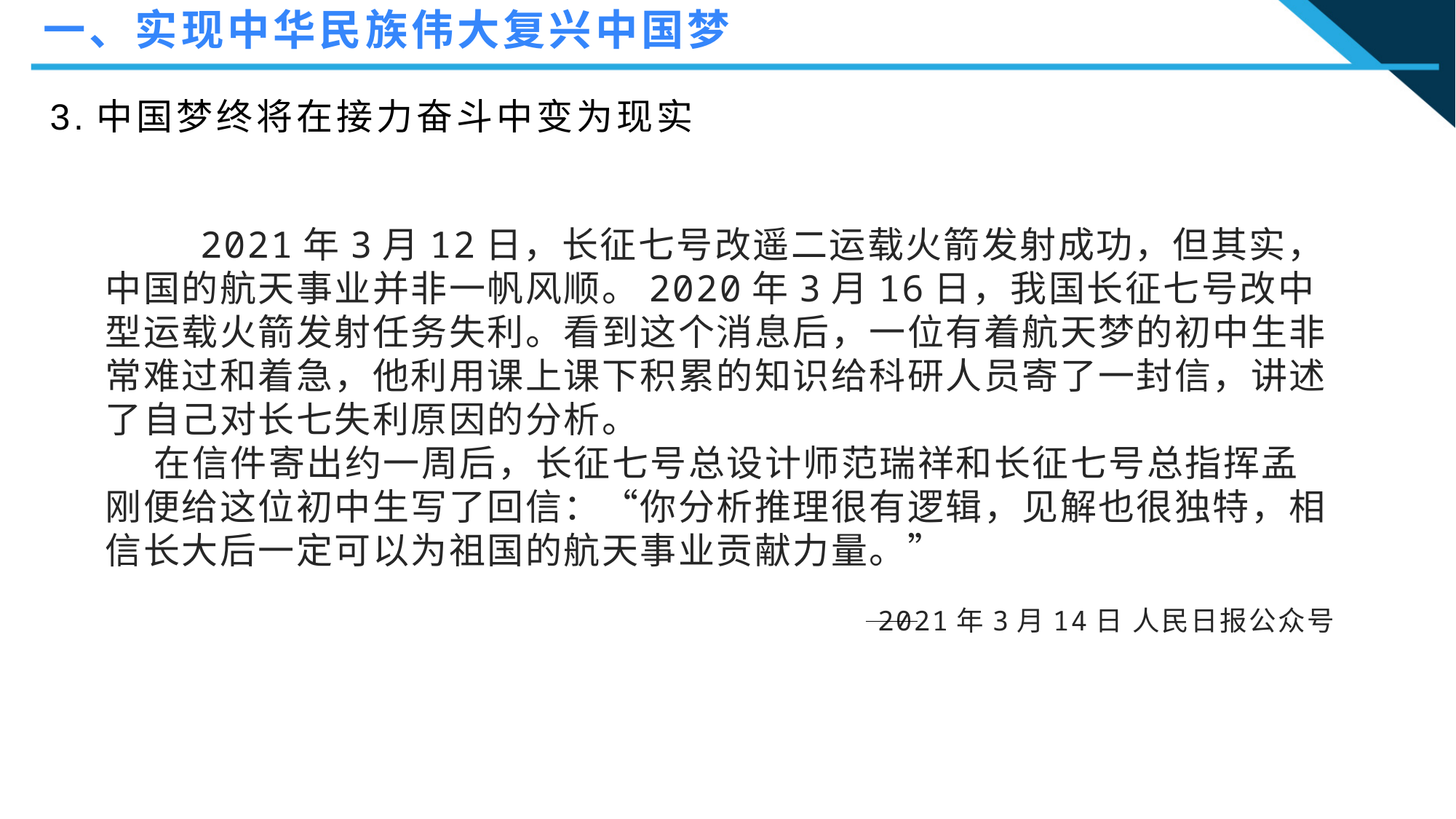

一、实现中华民族伟大复兴中国梦
3.中国梦终将在接力奋斗中变为现实
    2021年3月12日，长征七号改遥二运载火箭发射成功，但其实，中国的航天事业并非一帆风顺。2020年3月16日，我国长征七号改中型运载火箭发射任务失利。看到这个消息后，一位有着航天梦的初中生非常难过和着急，他利用课上课下积累的知识给科研人员寄了一封信，讲述了自己对长七失利原因的分析。
    在信件寄出约一周后，长征七号总设计师范瑞祥和长征七号总指挥孟刚便给这位初中生写了回信：“你分析推理很有逻辑，见解也很独特，相信长大后一定可以为祖国的航天事业贡献力量。”

2021年3月14日 人民日报公众号